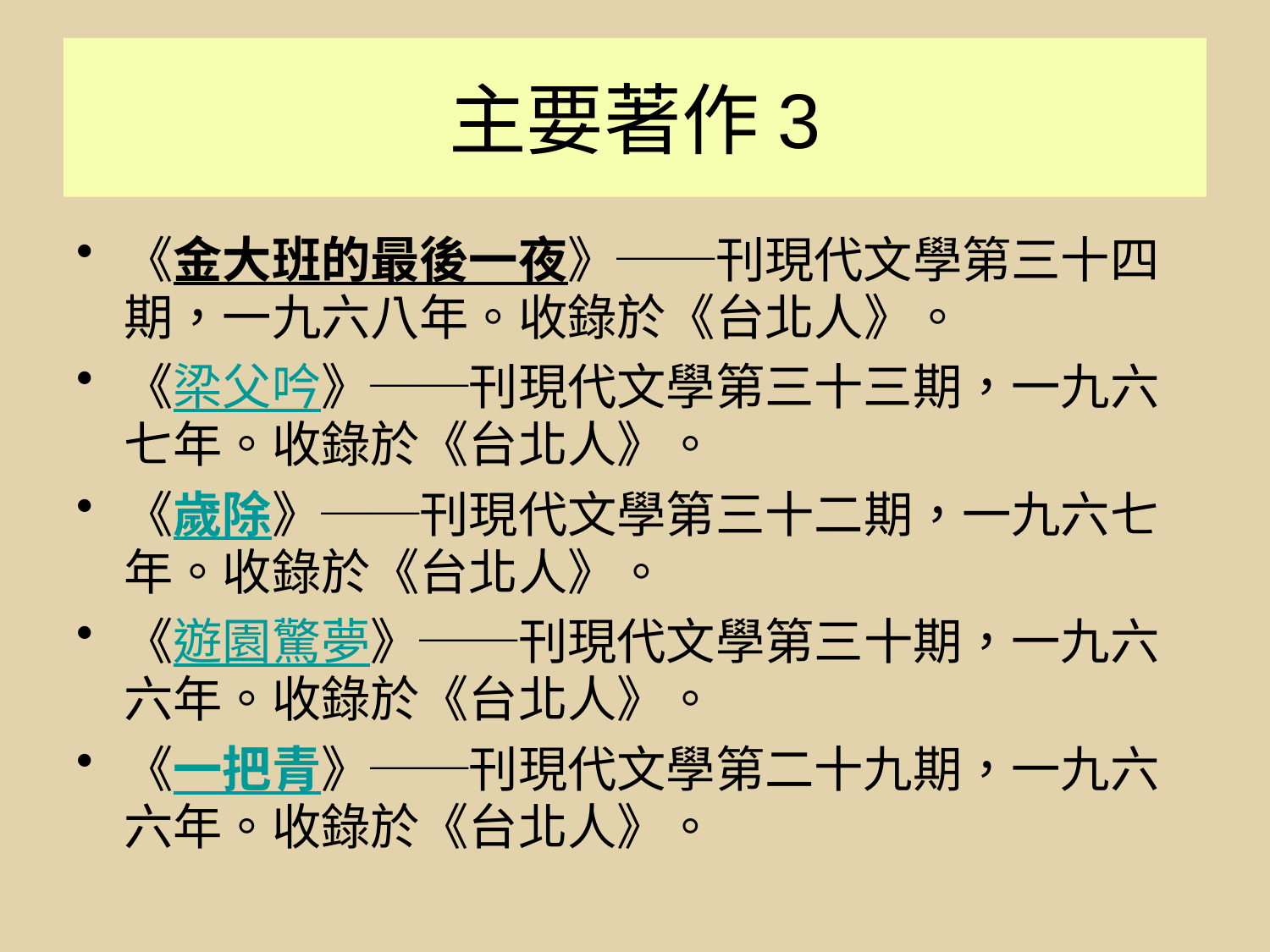

# 主要著作3
《金大班的最後一夜》──刊現代文學第三十四期，一九六八年。收錄於《台北人》。
《梁父吟》──刊現代文學第三十三期，一九六七年。收錄於《台北人》。
《歲除》──刊現代文學第三十二期，一九六七年。收錄於《台北人》。
《遊園驚夢》──刊現代文學第三十期，一九六六年。收錄於《台北人》。
《一把青》──刊現代文學第二十九期，一九六六年。收錄於《台北人》。